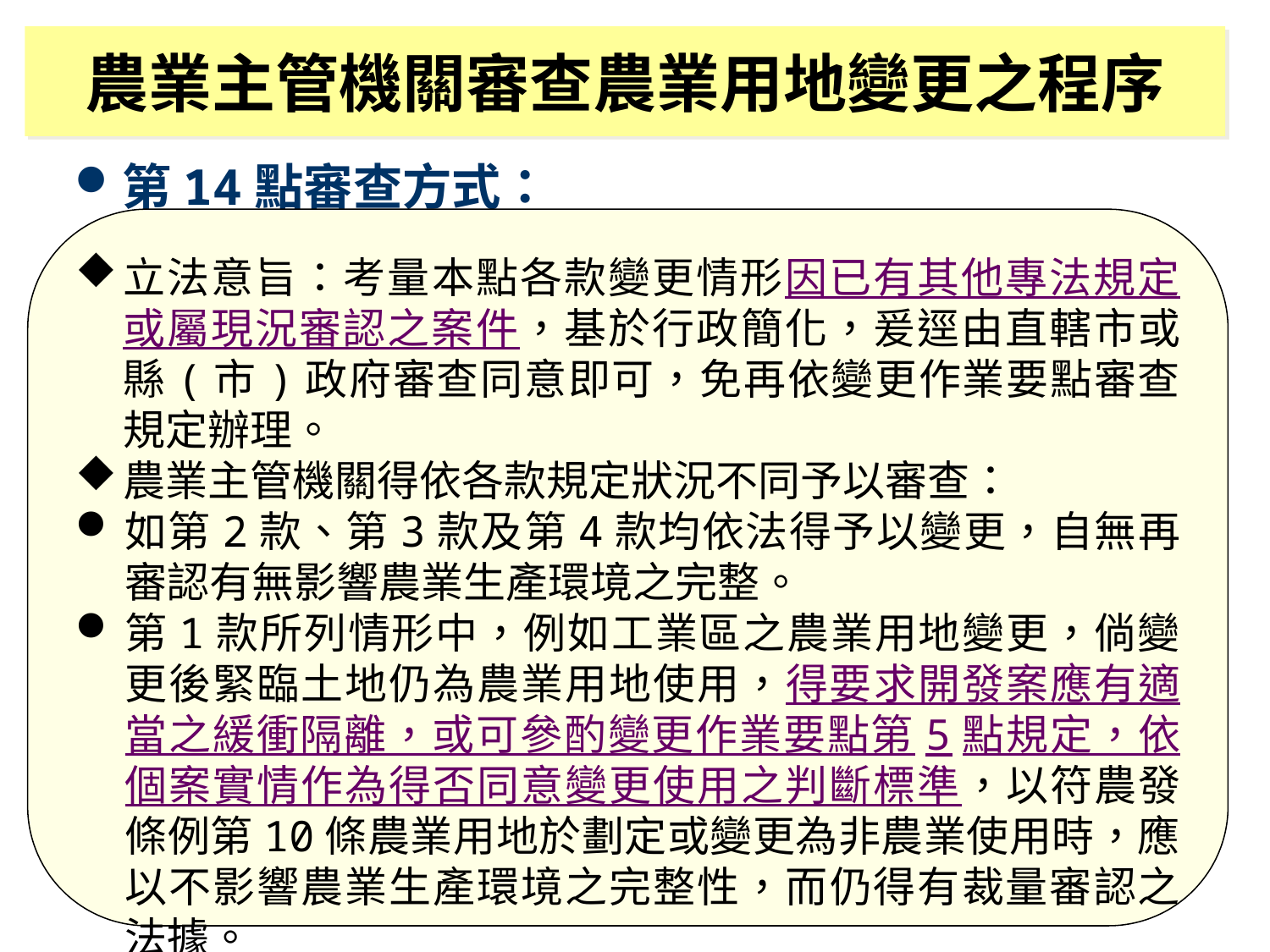

農業主管機關審查農業用地變更之程序

第14點審查方式：
立法意旨：考量本點各款變更情形因已有其他專法規定或屬現況審認之案件，基於行政簡化，爰逕由直轄市或縣(市)政府審查同意即可，免再依變更作業要點審查規定辦理。
農業主管機關得依各款規定狀況不同予以審查：
如第2款、第3款及第4款均依法得予以變更，自無再審認有無影響農業生產環境之完整。
第1款所列情形中，例如工業區之農業用地變更，倘變更後緊臨土地仍為農業用地使用，得要求開發案應有適當之緩衝隔離，或可參酌變更作業要點第5點規定，依個案實情作為得否同意變更使用之判斷標準，以符農發條例第10條農業用地於劃定或變更為非農業使用時，應以不影響農業生產環境之完整性，而仍得有裁量審認之法據。